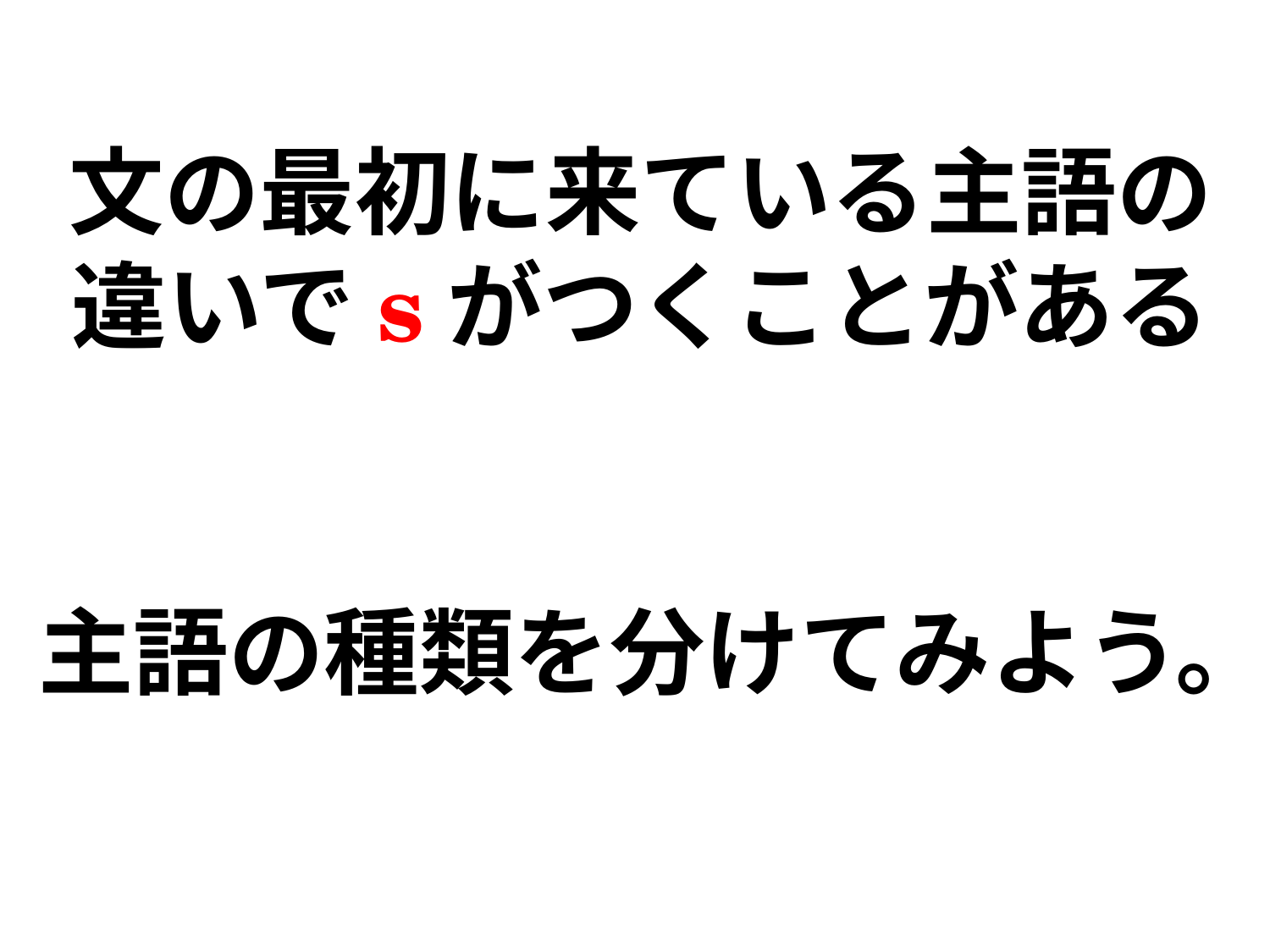

文の最初に来ている主語の
違いでsがつくことがある
主語の種類を分けてみよう。